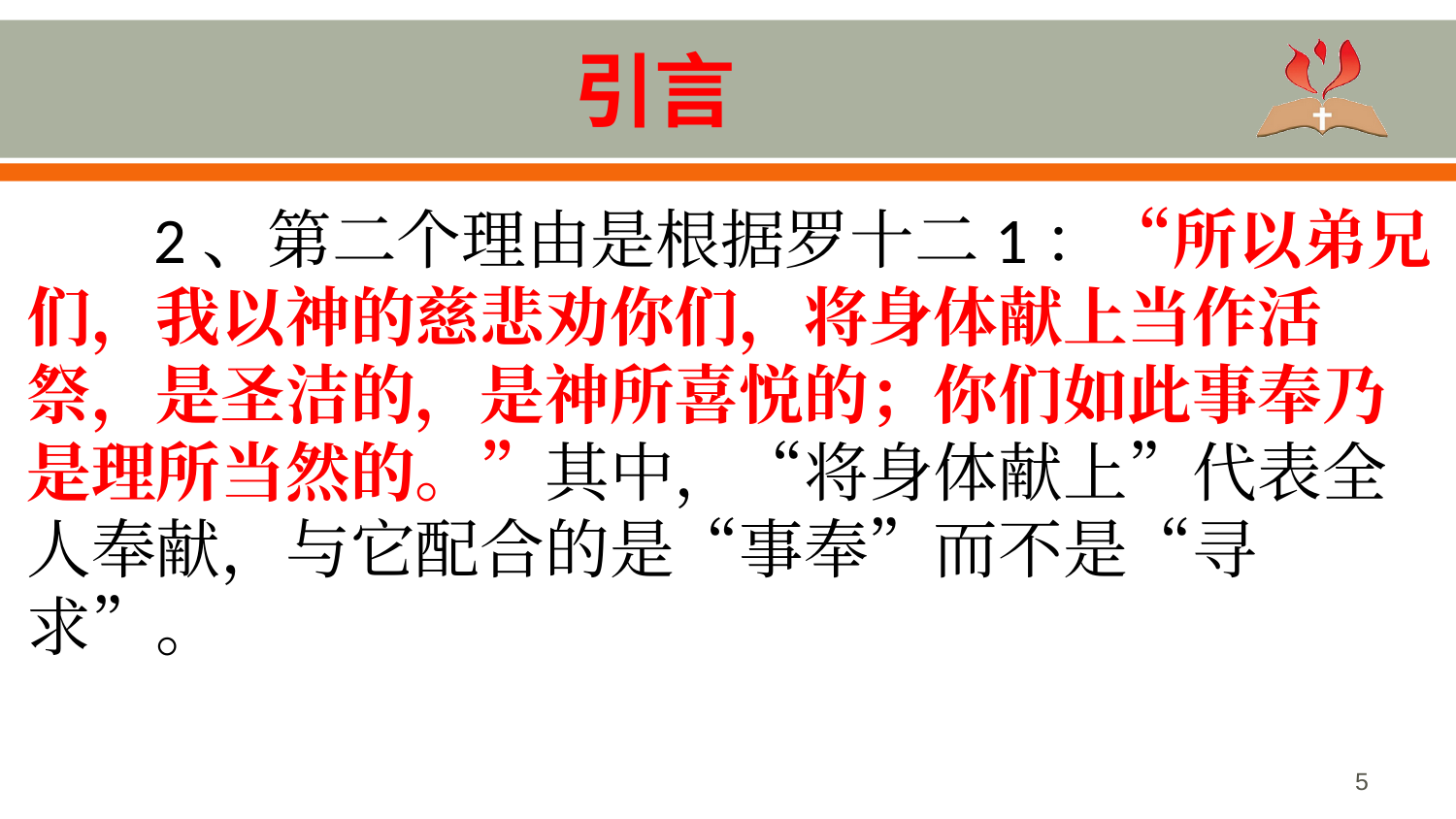

# 引言
2、第二个理由是根据罗十二1：“所以弟兄们，我以神的慈悲劝你们，将身体献上当作活祭，是圣洁的，是神所喜悦的；你们如此事奉乃是理所当然的。”其中，“将身体献上”代表全人奉献，与它配合的是“事奉”而不是“寻求”。

5